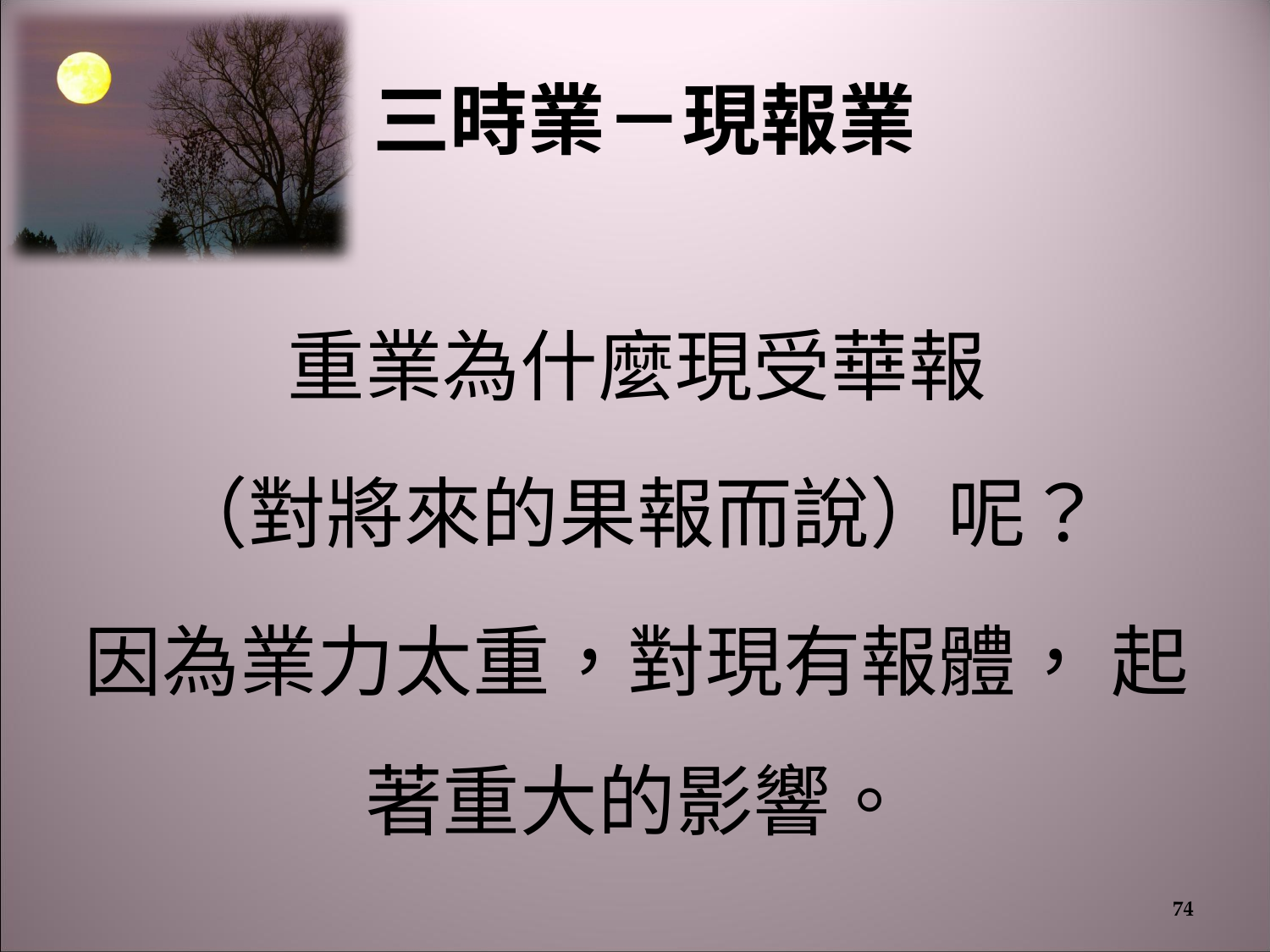

# 三時業－現報業

重業為什麼現受華報
（對將來的果報而說）呢？
因為業力太重，對現有報體， 起著重大的影響。
74